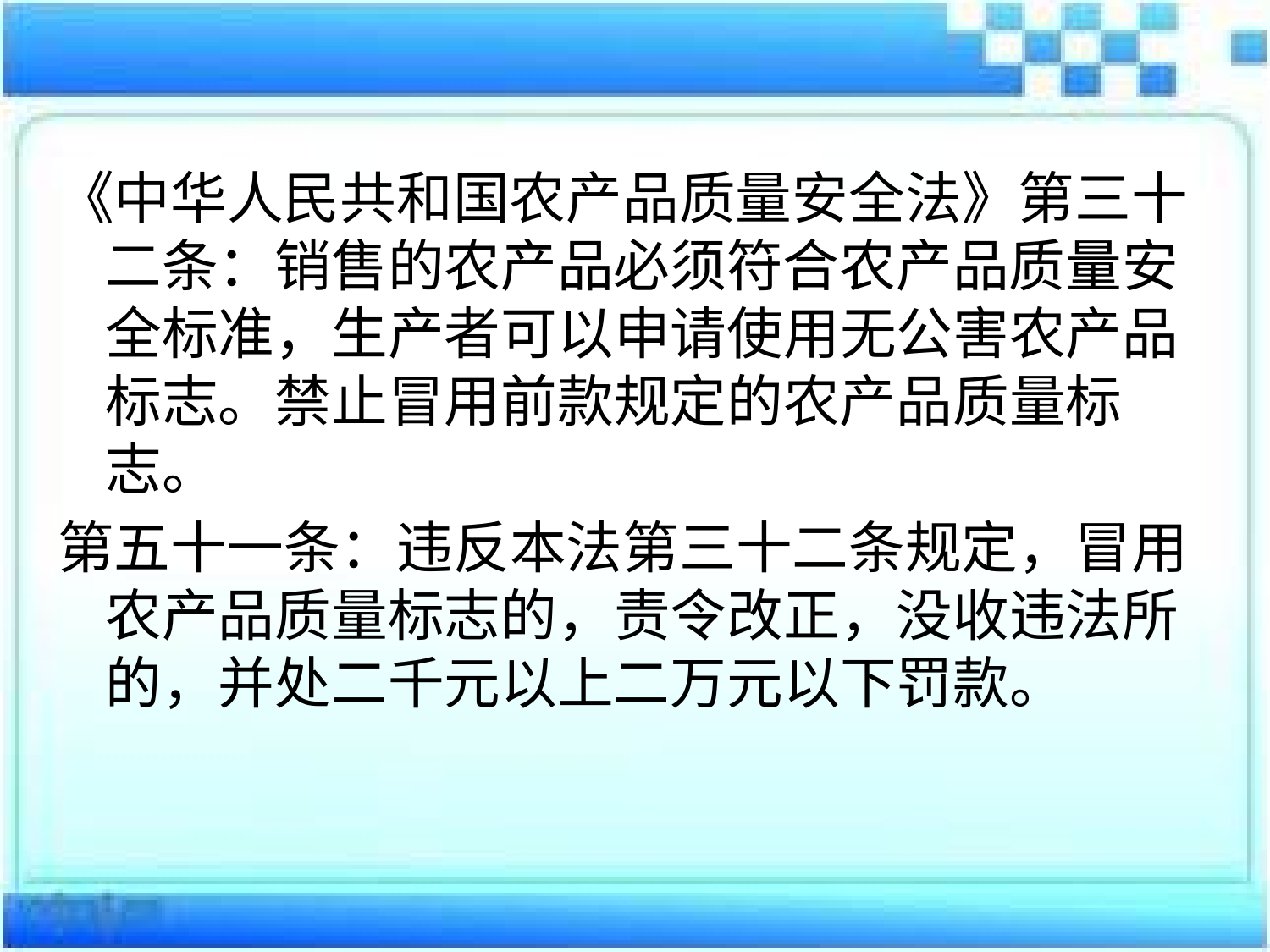

《中华人民共和国农产品质量安全法》第三十二条：销售的农产品必须符合农产品质量安全标准，生产者可以申请使用无公害农产品标志。禁止冒用前款规定的农产品质量标志。
第五十一条：违反本法第三十二条规定，冒用农产品质量标志的，责令改正，没收违法所的，并处二千元以上二万元以下罚款。